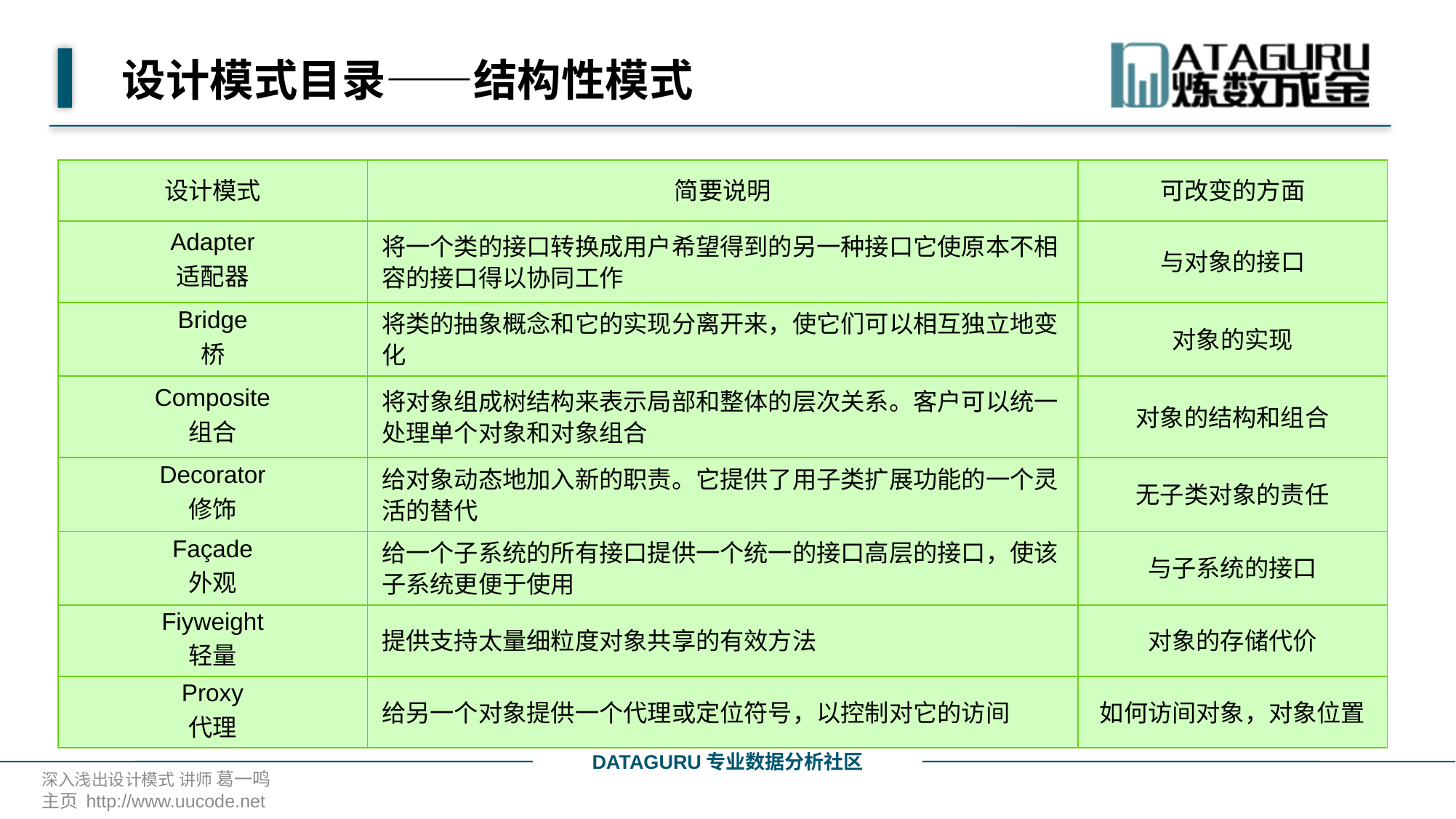

# 设计模式目录——结构性模式
| 设计模式 | 简要说明 | 可改变的方面 |
| --- | --- | --- |
| Adapter 适配器 | 将一个类的接口转换成用户希望得到的另一种接口它使原本不相容的接口得以协同工作 | 与对象的接口 |
| Bridge 桥 | 将类的抽象概念和它的实现分离开来，使它们可以相互独立地变化 | 对象的实现 |
| Composite 组合 | 将对象组成树结构来表示局部和整体的层次关系。客户可以统一处理单个对象和对象组合 | 对象的结构和组合 |
| Decorator 修饰 | 给对象动态地加入新的职责。它提供了用子类扩展功能的一个灵活的替代 | 无子类对象的责任 |
| Façade 外观 | 给一个子系统的所有接口提供一个统一的接口高层的接口，使该子系统更便于使用 | 与子系统的接口 |
| Fiyweight 轻量 | 提供支持太量细粒度对象共享的有效方法 | 对象的存储代价 |
| Proxy 代理 | 给另一个对象提供一个代理或定位符号，以控制对它的访间 | 如何访间对象，对象位置 |